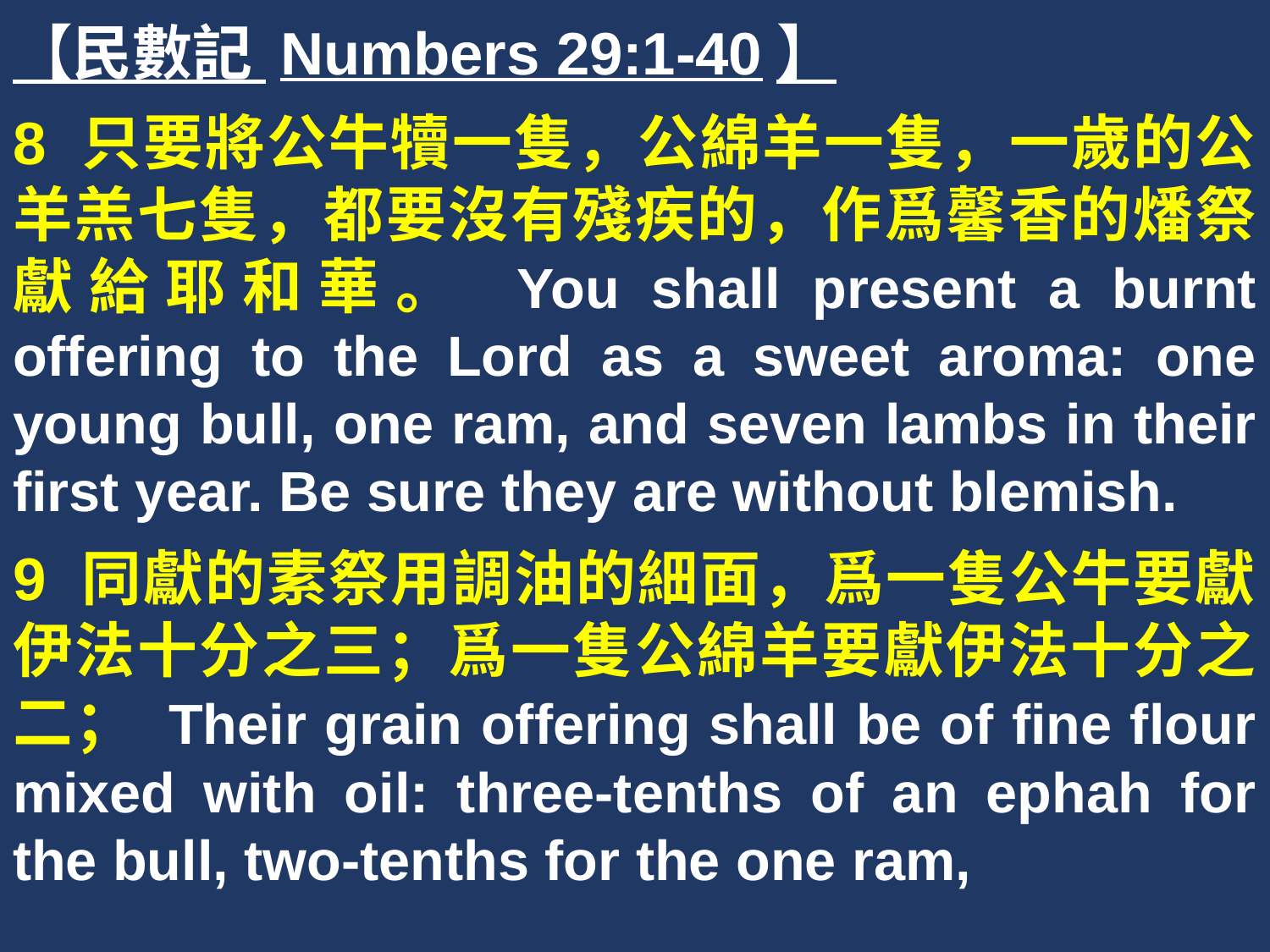

【民數記 Numbers 29:1-40】
8 只要將公牛犢一隻，公綿羊一隻，一歲的公羊羔七隻，都要沒有殘疾的，作爲馨香的燔祭獻給耶和華。 You shall present a burnt offering to the Lord as a sweet aroma: one young bull, one ram, and seven lambs in their first year. Be sure they are without blemish.
9 同獻的素祭用調油的細面，爲一隻公牛要獻伊法十分之三；爲一隻公綿羊要獻伊法十分之二； Their grain offering shall be of fine flour mixed with oil: three-tenths of an ephah for the bull, two-tenths for the one ram,